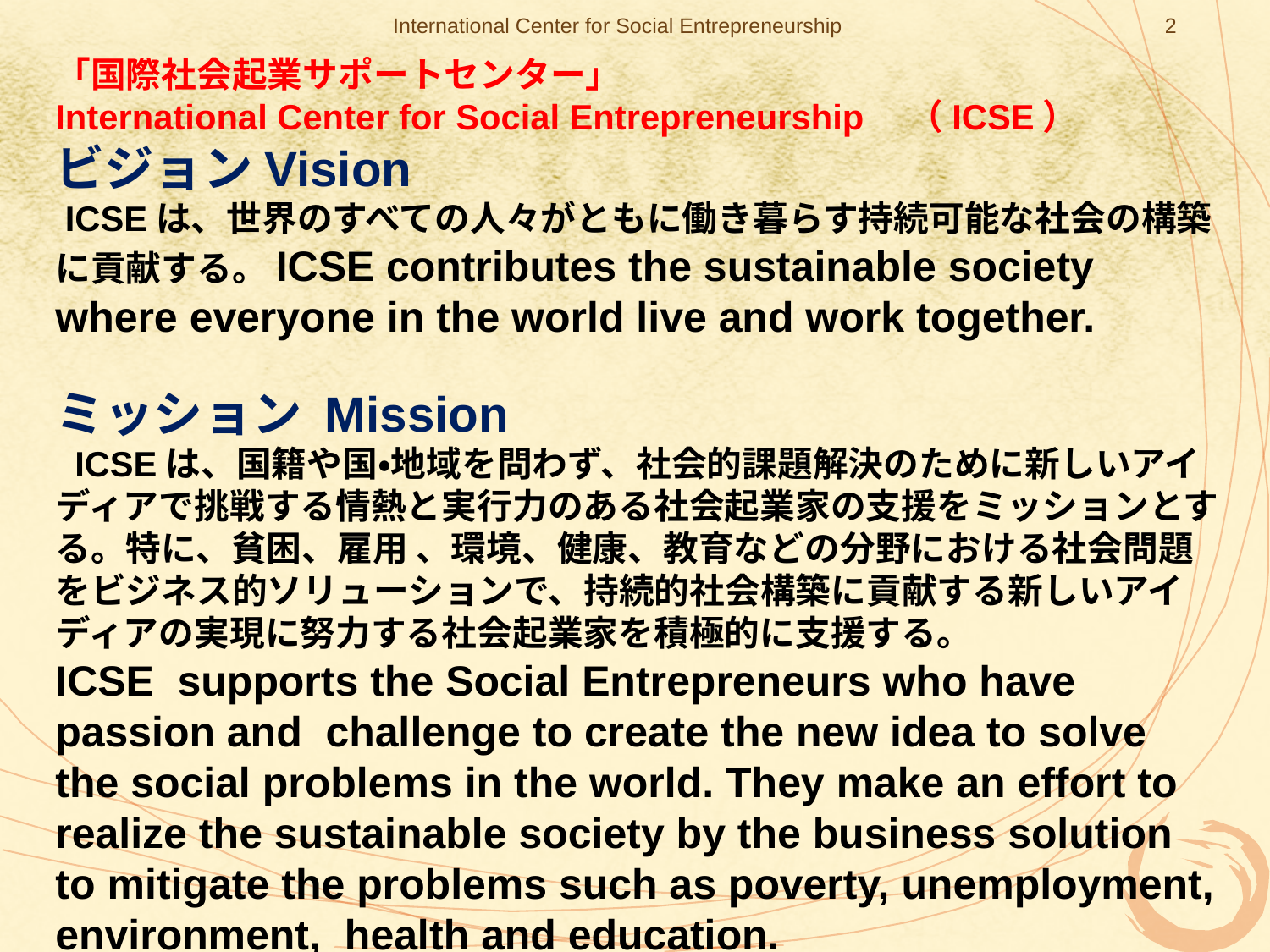

International Center for Social Entrepreneurship
2
「国際社会起業サポートセンター」
International Center for Social Entrepreneurship　（ICSE）
ビジョンVision
 ICSEは、世界のすべての人々がともに働き暮らす持続可能な社会の構築に貢献する。ICSE contributes the sustainable society where everyone in the world live and work together.

ミッション Mission
  ICSEは、国籍や国・地域を問わず、社会的課題解決のために新しいアイディアで挑戦する情熱と実行力のある社会起業家の支援をミッションとする。特に、貧困、雇用 、環境、健康、教育などの分野における社会問題をビジネス的ソリューションで、持続的社会構築に貢献する新しいアイディアの実現に努力する社会起業家を積極的に支援する。
ICSE  supports the Social Entrepreneurs who have passion and  challenge to create the new idea to solve the social problems in the world. They make an effort to realize the sustainable society by the business solution to mitigate the problems such as poverty, unemployment, environment,  health and education.